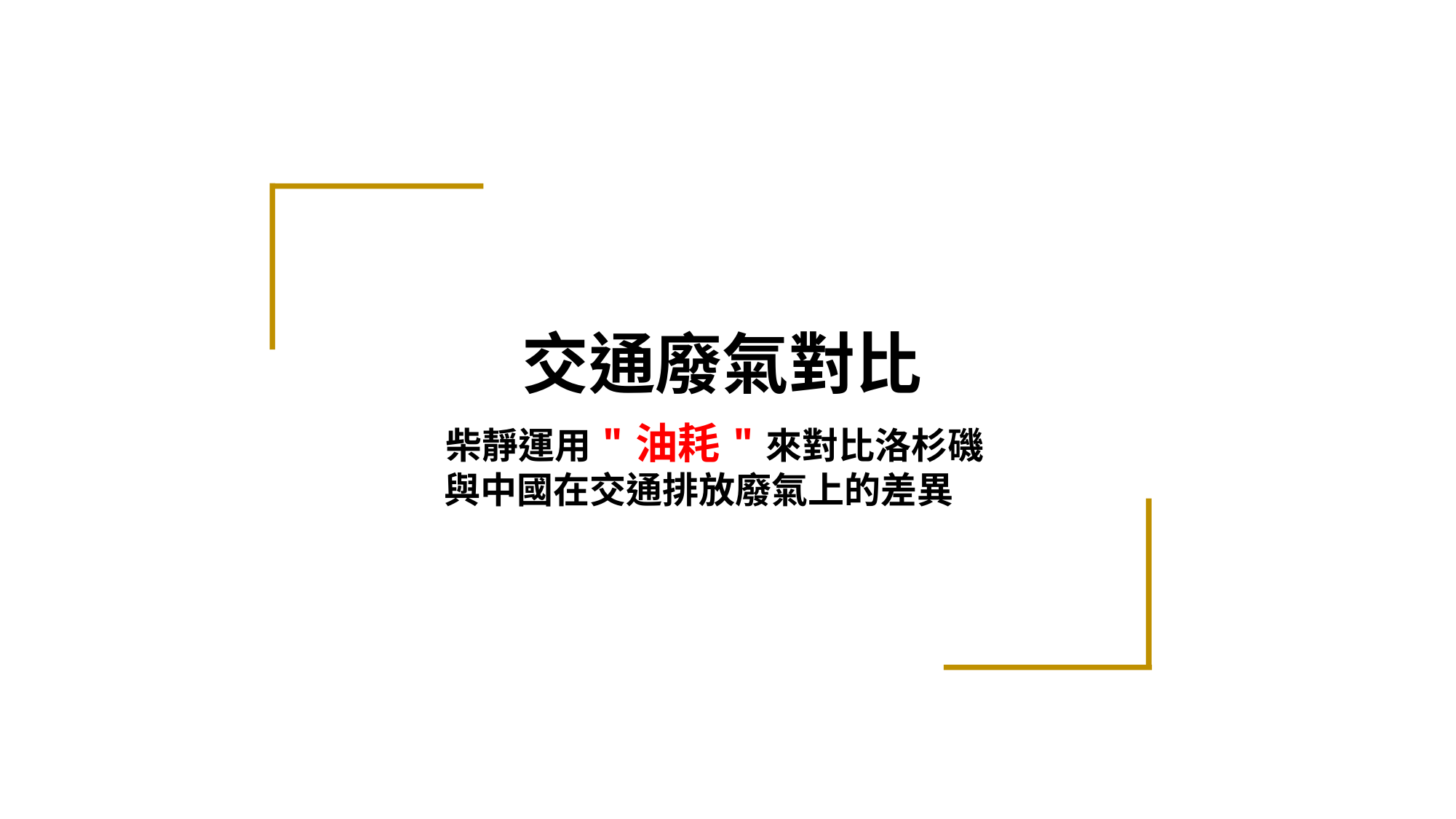

交通廢氣對比

    柴靜運用"油耗"來對比洛杉磯
   與中國在交通排放廢氣上的差異